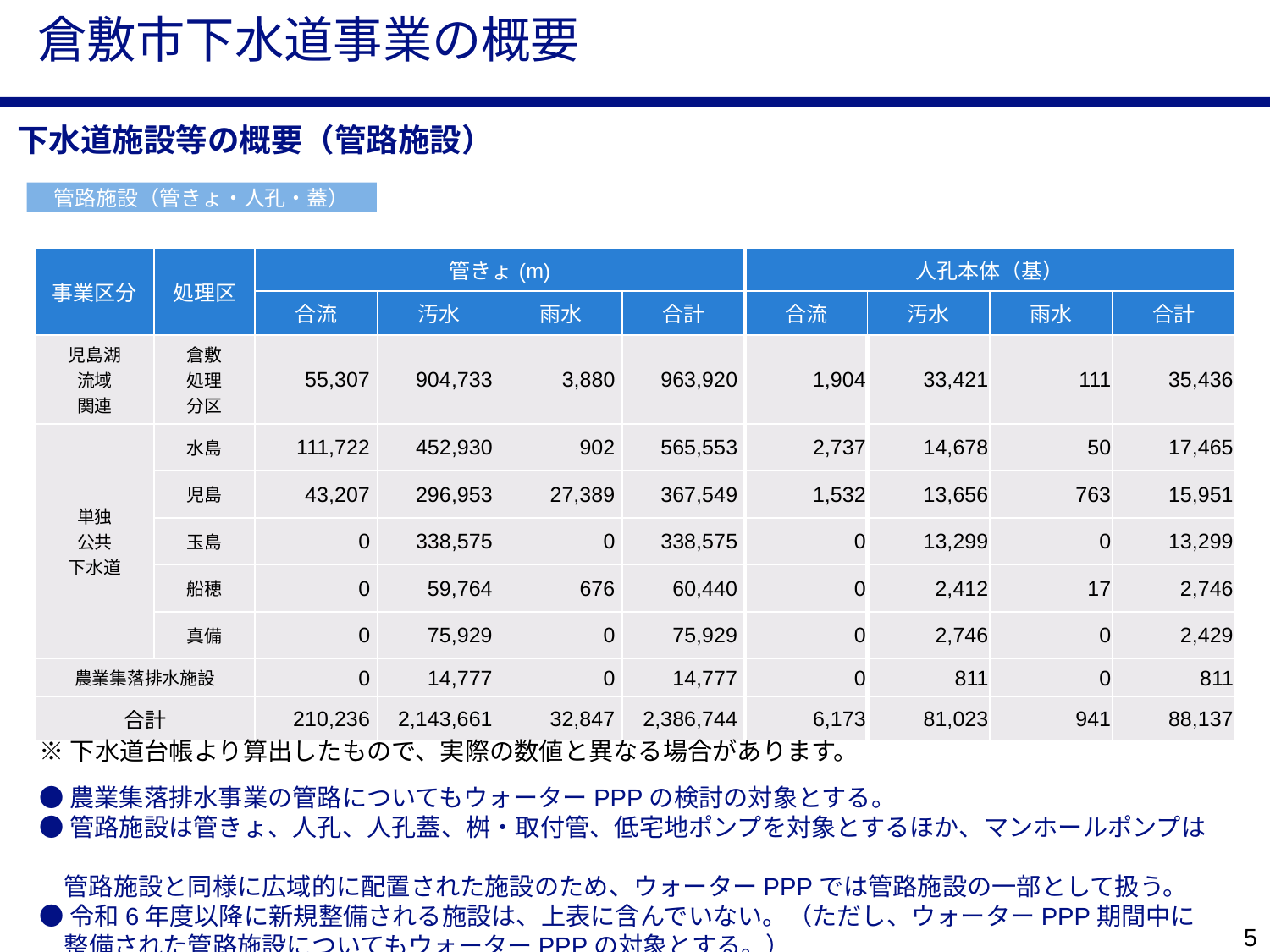

# 倉敷市下水道事業の概要
下水道施設等の概要（管路施設）
管路施設（管きょ・人孔・蓋）
| 事業区分 | 処理区 | 管きょ(m) |  |  |  | 人孔本体（基） |  |  |  |
| --- | --- | --- | --- | --- | --- | --- | --- | --- | --- |
|  |  | 合流 | 汚水 | 雨水 | 合計 | 合流 | 汚水 | 雨水 | 合計 |
| 児島湖 流域 関連 | 倉敷 処理 分区 | 55,307 | 904,733 | 3,880 | 963,920 | 1,904 | 33,421 | 111 | 35,436 |
| 単独 公共 下水道 | 水島 | 111,722 | 452,930 | 902 | 565,553 | 2,737 | 14,678 | 50 | 17,465 |
|  | 児島 | 43,207 | 296,953 | 27,389 | 367,549 | 1,532 | 13,656 | 763 | 15,951 |
|  | 玉島 | 0 | 338,575 | 0 | 338,575 | 0 | 13,299 | 0 | 13,299 |
|  | 船穂 | 0 | 59,764 | 676 | 60,440 | 0 | 2,412 | 17 | 2,746 |
|  | 真備 | 0 | 75,929 | 0 | 75,929 | 0 | 2,746 | 0 | 2,429 |
| 農業集落排水施設 |  | 0 | 14,777 | 0 | 14,777 | 0 | 811 | 0 | 811 |
| 合計 |  | 210,236 | 2,143,661 | 32,847 | 2,386,744 | 6,173 | 81,023 | 941 | 88,137 |
※下水道台帳より算出したもので、実際の数値と異なる場合があります。
●農業集落排水事業の管路についてもウォーターPPPの検討の対象とする。
●管路施設は管きょ、人孔、人孔蓋、桝・取付管、低宅地ポンプを対象とするほか、マンホールポンプは
　管路施設と同様に広域的に配置された施設のため、ウォーターPPPでは管路施設の一部として扱う。
●令和6年度以降に新規整備される施設は、上表に含んでいない。（ただし、ウォーターPPP期間中に
　整備された管路施設についてもウォーターPPPの対象とする。）
5